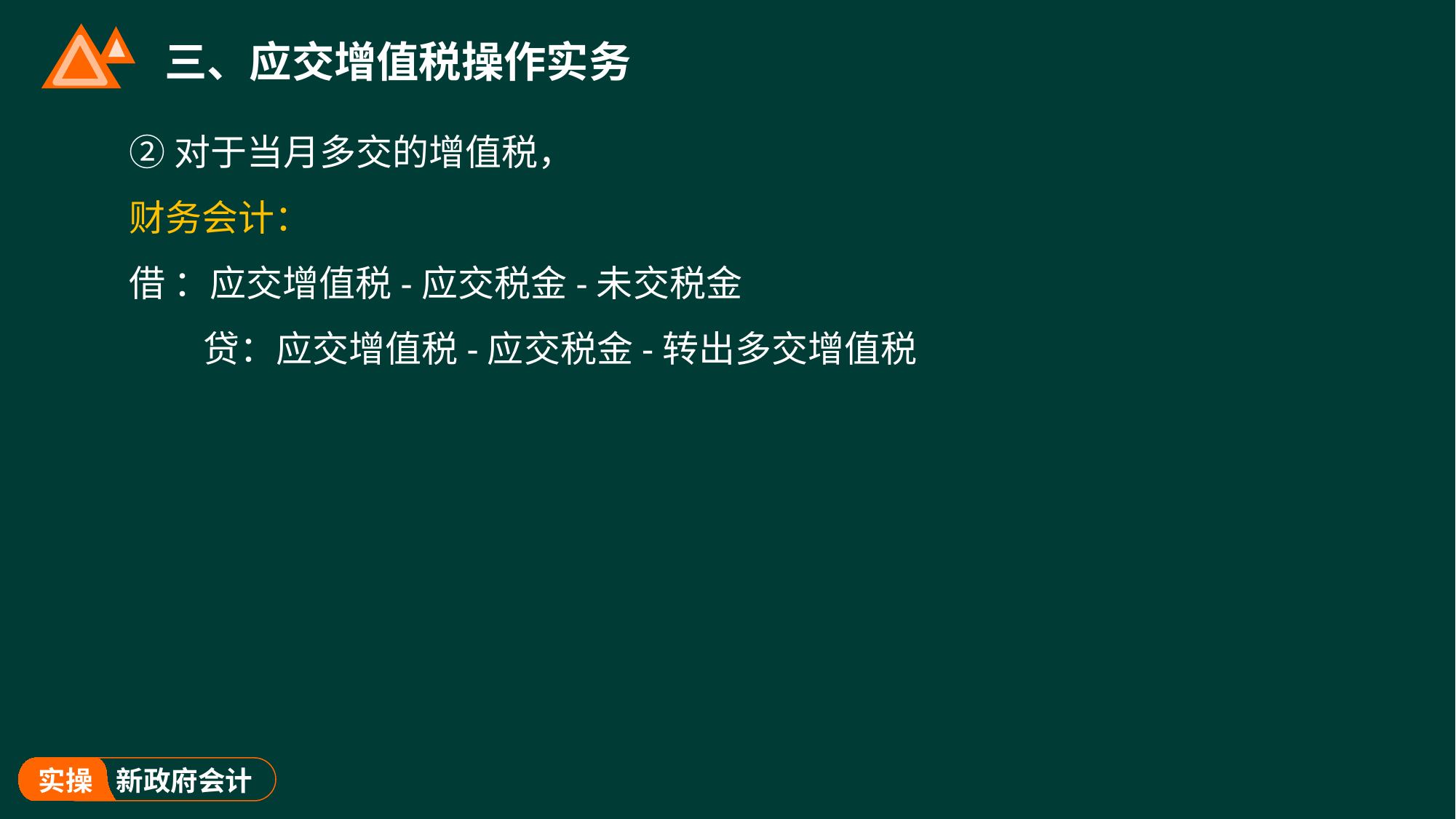

# 三、应交增值税操作实务
②对于当月多交的增值税，
财务会计：
借 ：应交增值税-应交税金-未交税金
        贷：应交增值税-应交税金-转出多交增值税